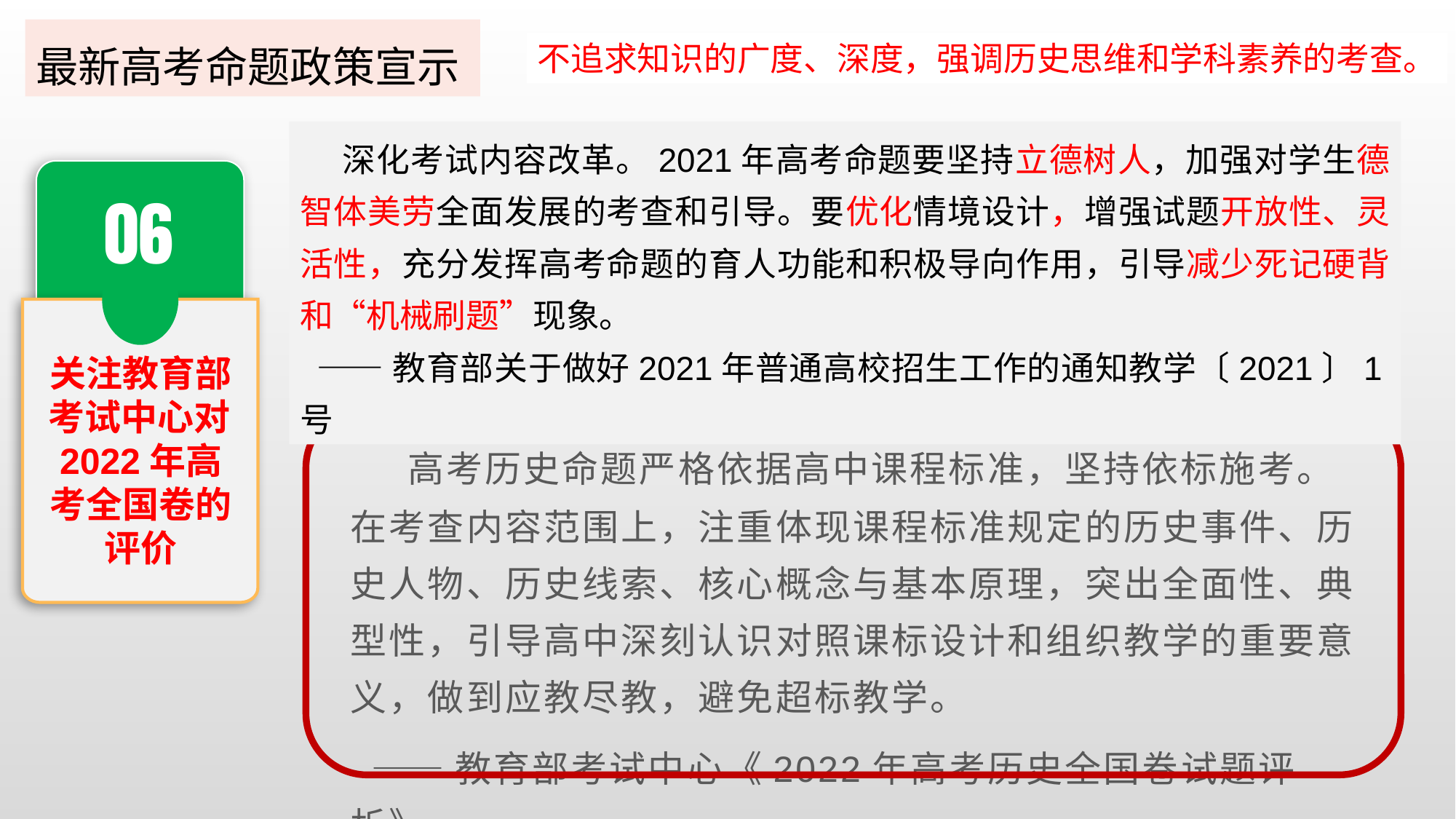

最新高考命题政策宣示
不追求知识的广度、深度，强调历史思维和学科素养的考查。
    深化考试内容改革。2021年高考命题要坚持立德树人，加强对学生德智体美劳全面发展的考查和引导。要优化情境设计，增强试题开放性、灵活性，充分发挥高考命题的育人功能和积极导向作用，引导减少死记硬背和“机械刷题”现象。
  ——教育部关于做好2021年普通高校招生工作的通知教学〔2021〕1号

06

关注教育部考试中心对2022年高考全国卷的评价

    高考历史命题严格依据高中课程标准，坚持依标施考。在考查内容范围上，注重体现课程标准规定的历史事件、历史人物、历史线索、核心概念与基本原理，突出全面性、典型性，引导高中深刻认识对照课标设计和组织教学的重要意义，做到应教尽教，避免超标教学。
  ——教育部考试中心《2022年高考历史全国卷试题评析》